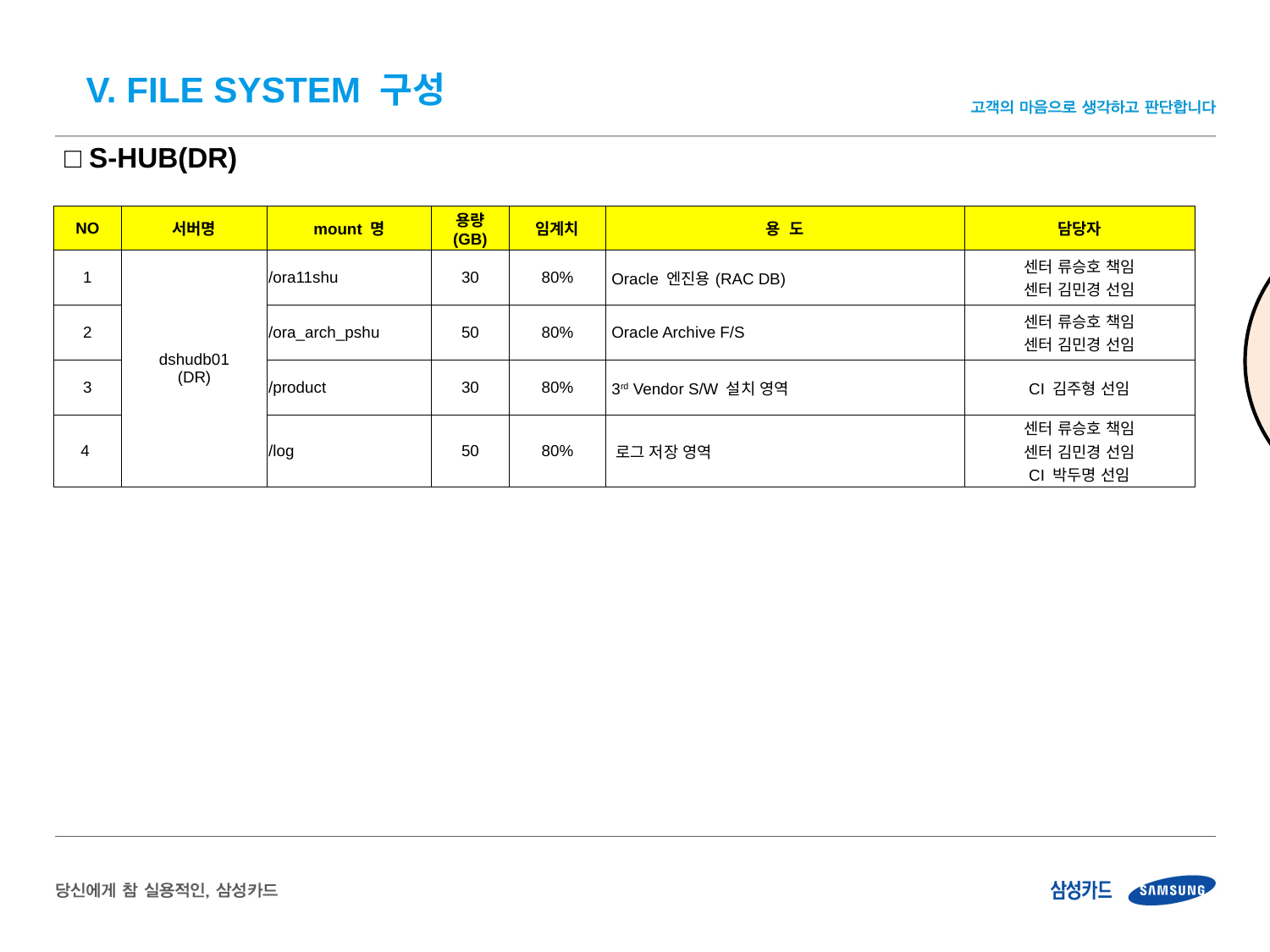

V. File System 구성
□ S-HUB(DR)
| NO | 서버명 | mount 명 | 용량 (GB) | 임계치 | 용 도 | 담당자 |
| --- | --- | --- | --- | --- | --- | --- |
| 1 | dshudb01 (DR) | /ora11shu | 30 | 80% | Oracle 엔진용(RAC DB) | 센터 류승호 책임 센터 김민경 선임 |
| 2 |  | /ora\_arch\_pshu | 50 | 80% | Oracle Archive F/S | 센터 류승호 책임 센터 김민경 선임 |
| 3 |  | /product | 30 | 80% | 3rd Vendor S/W 설치 영역 | CI 김주형 선임 |
| 4 |  | /log | 50 | 80% | 로그 저장 영역 | 센터 류승호 책임 센터 김민경 선임 CI 박두명 선임 |
영실 작성